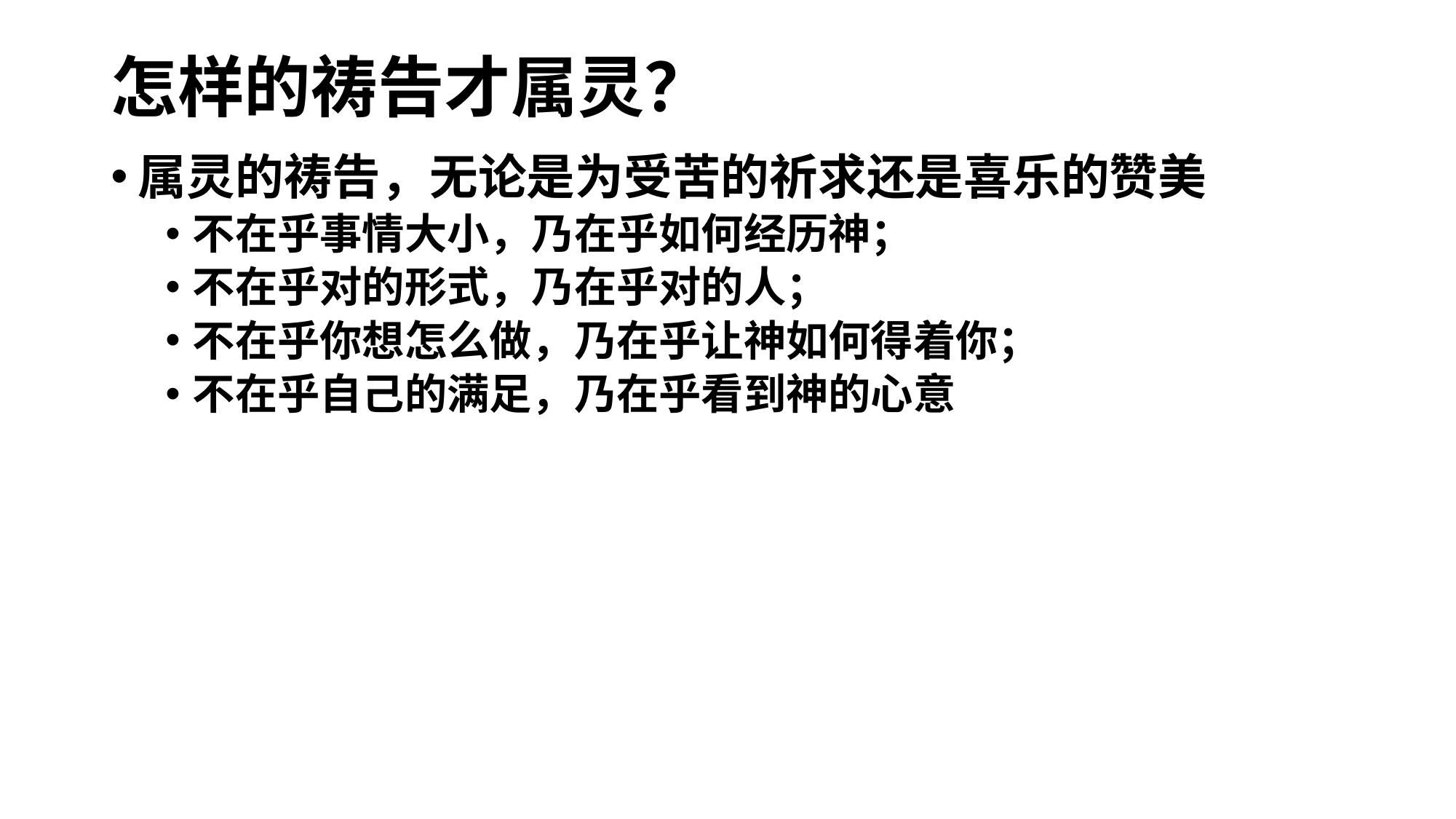

# 怎样的祷告才属灵？
属灵的祷告，无论是为受苦的祈求还是喜乐的赞美
不在乎事情大小，乃在乎如何经历神；
不在乎对的形式，乃在乎对的人；
不在乎你想怎么做，乃在乎让神如何得着你；
不在乎自己的满足，乃在乎看到神的心意